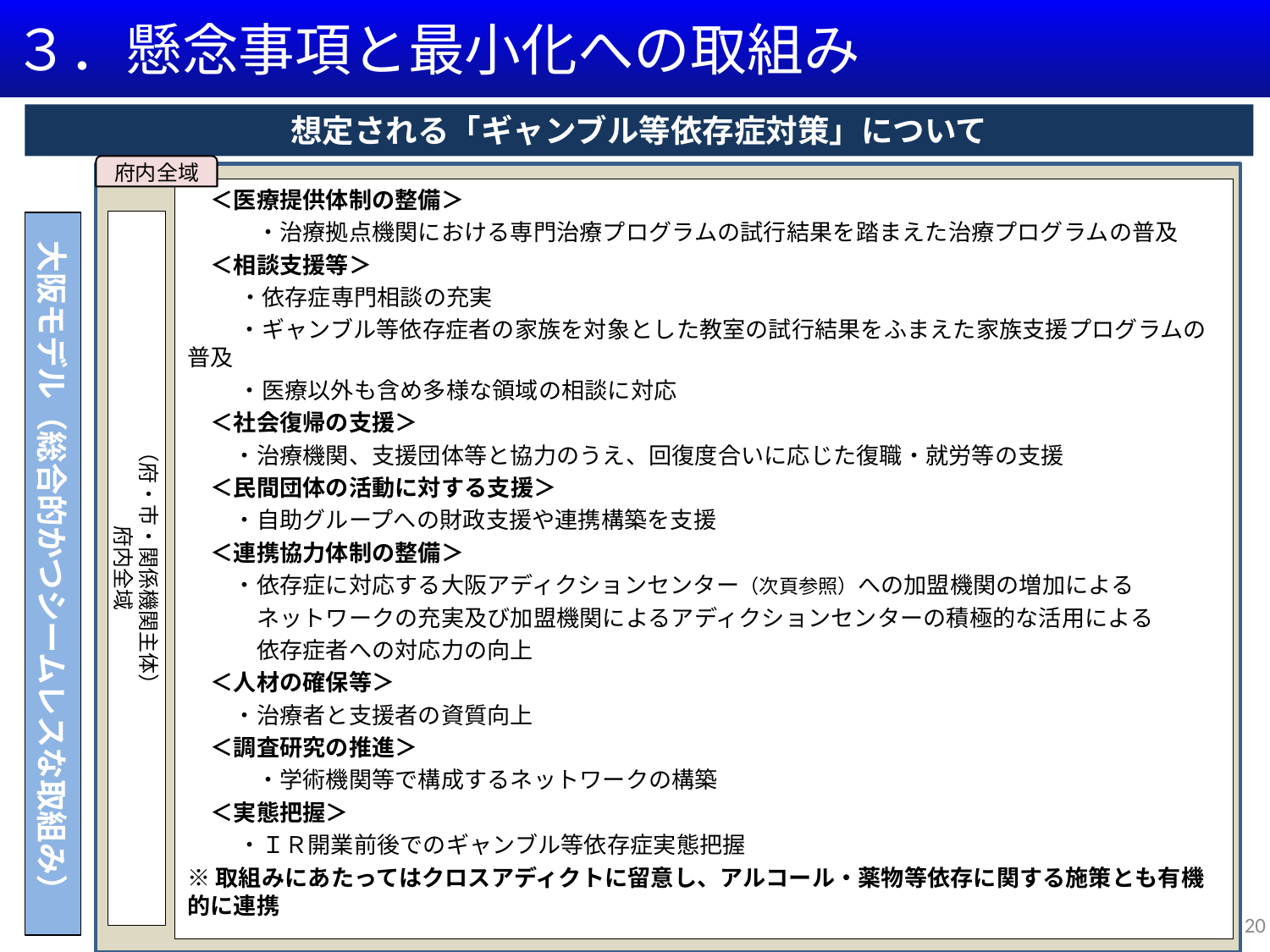

３．懸念事項と最小化への取組み
想定される「ギャンブル等依存症対策」について
府内全域

　＜医療提供体制の整備＞
　　　・治療拠点機関における専門治療プログラムの試行結果を踏まえた治療プログラムの普及
　＜相談支援等＞
　　 ・依存症専門相談の充実
　　 ・ギャンブル等依存症者の家族を対象とした教室の試行結果をふまえた家族支援プログラムの普及
　　 ・医療以外も含め多様な領域の相談に対応
　＜社会復帰の支援＞
　　・治療機関、支援団体等と協力のうえ、回復度合いに応じた復職・就労等の支援
　＜民間団体の活動に対する支援＞
　　・自助グループへの財政支援や連携構築を支援
　＜連携協力体制の整備＞
　　・依存症に対応する大阪アディクションセンター（次頁参照）への加盟機関の増加による
　　　ネットワークの充実及び加盟機関によるアディクションセンターの積極的な活用による
　　　依存症者への対応力の向上
　＜人材の確保等＞
　　・治療者と支援者の資質向上
　＜調査研究の推進＞
　　　・学術機関等で構成するネットワークの構築
　＜実態把握＞
　　 ・ＩＲ開業前後でのギャンブル等依存症実態把握
※取組みにあたってはクロスアディクトに留意し、アルコール・薬物等依存に関する施策とも有機的に連携

（府・市・関係機関主体）
府内全域
大阪モデル（総合的かつシームレスな取組み）
20